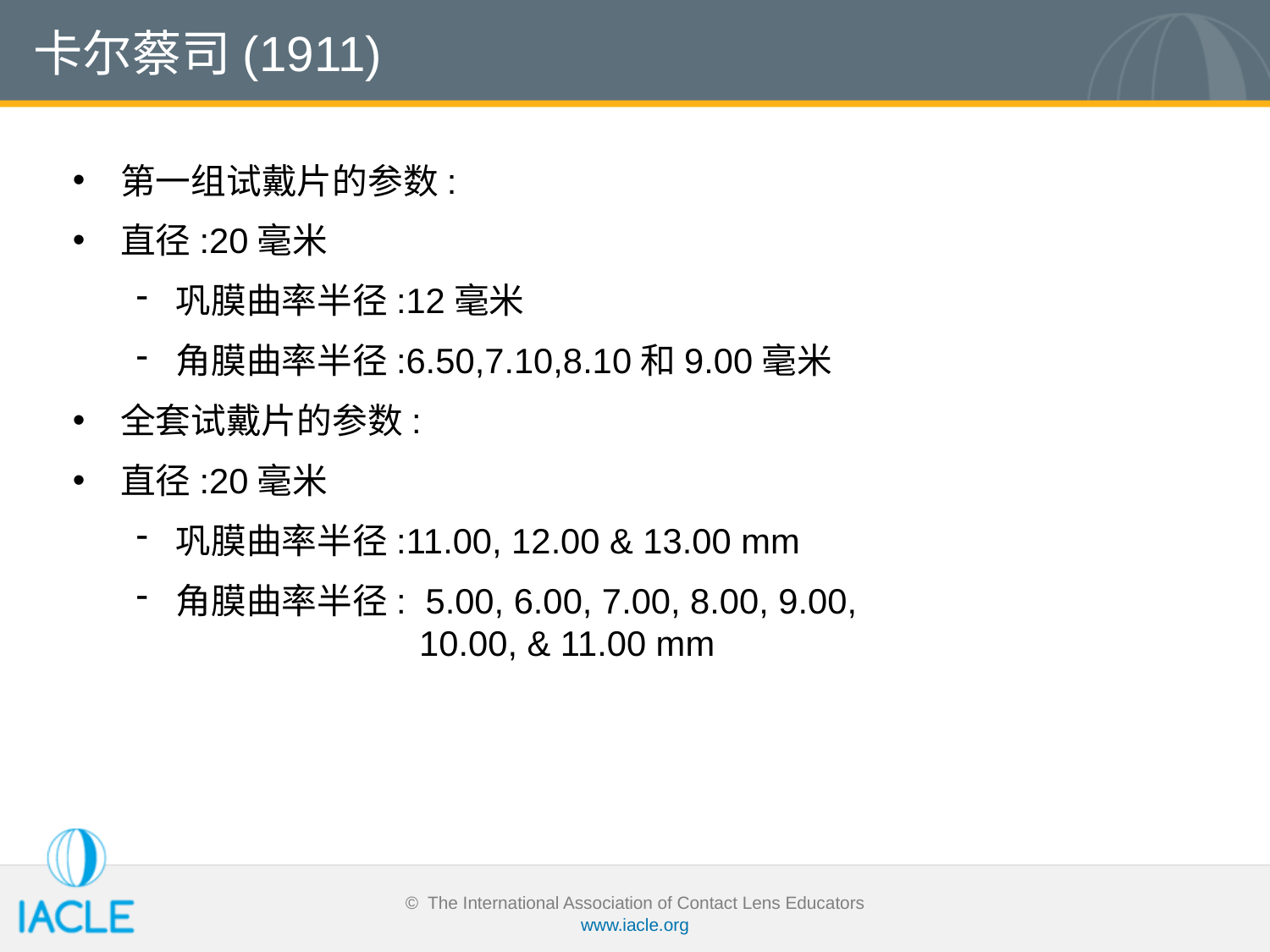

卡尔蔡司(1911)

第一组试戴片的参数:
直径:20毫米
巩膜曲率半径:12毫米
角膜曲率半径:6.50,7.10,8.10和9.00毫米
全套试戴片的参数:
直径:20毫米
巩膜曲率半径:11.00, 12.00 & 13.00 mm
角膜曲率半径:  5.00, 6.00, 7.00, 8.00, 9.00,
                         10.00, & 11.00 mm